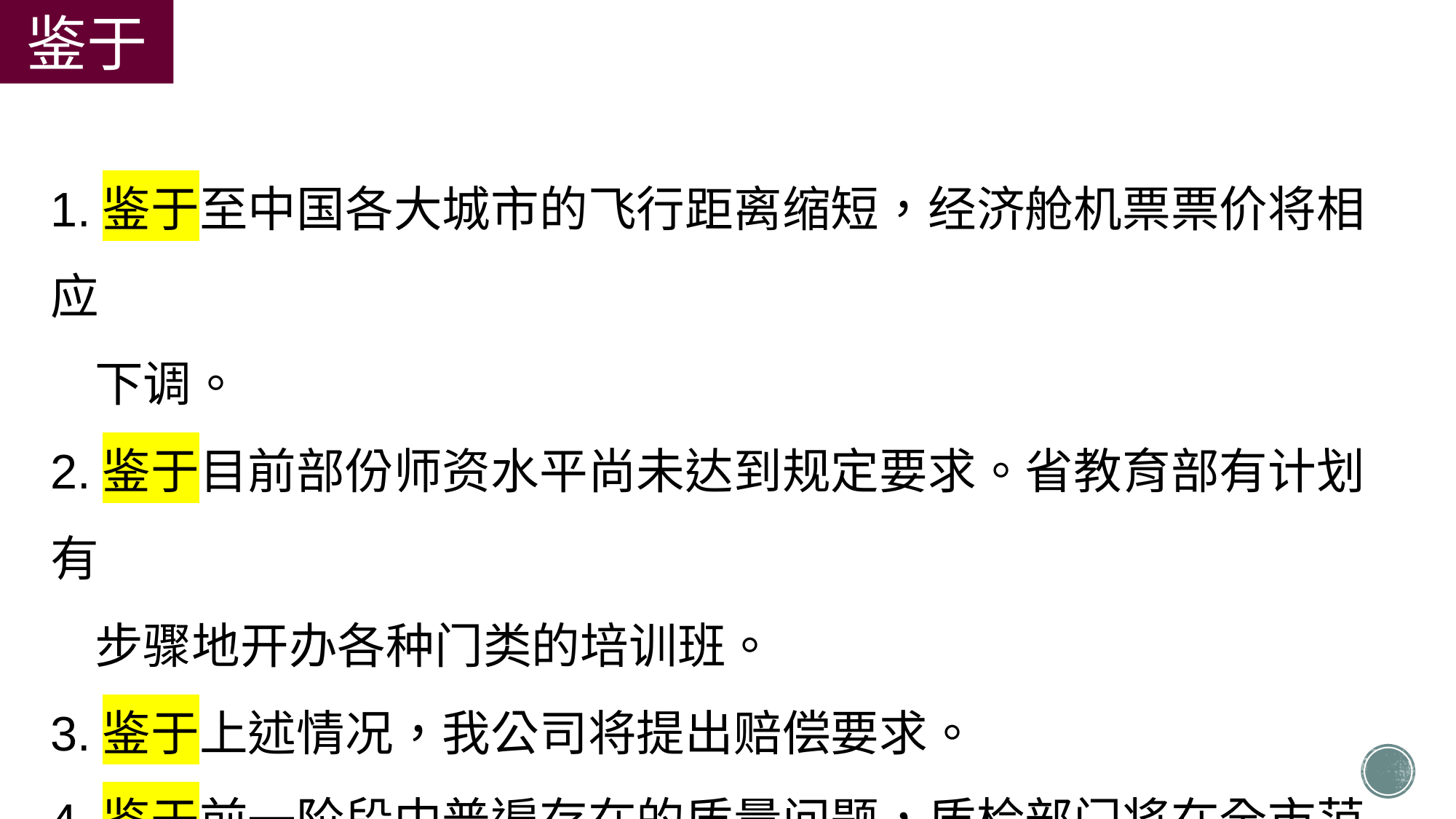

鉴于
1.鉴于至中国各大城市的飞行距离缩短，经济舱机票票价将相应
   下调。
2.鉴于目前部份师资水平尚未达到规定要求。省教育部有计划有
   步骤地开办各种门类的培训班。
3.鉴于上述情况，我公司将提出赔偿要求。
4.鉴于前一阶段中普遍存在的质量问题，质检部门将在全市范围
   内进行一次全面检查。